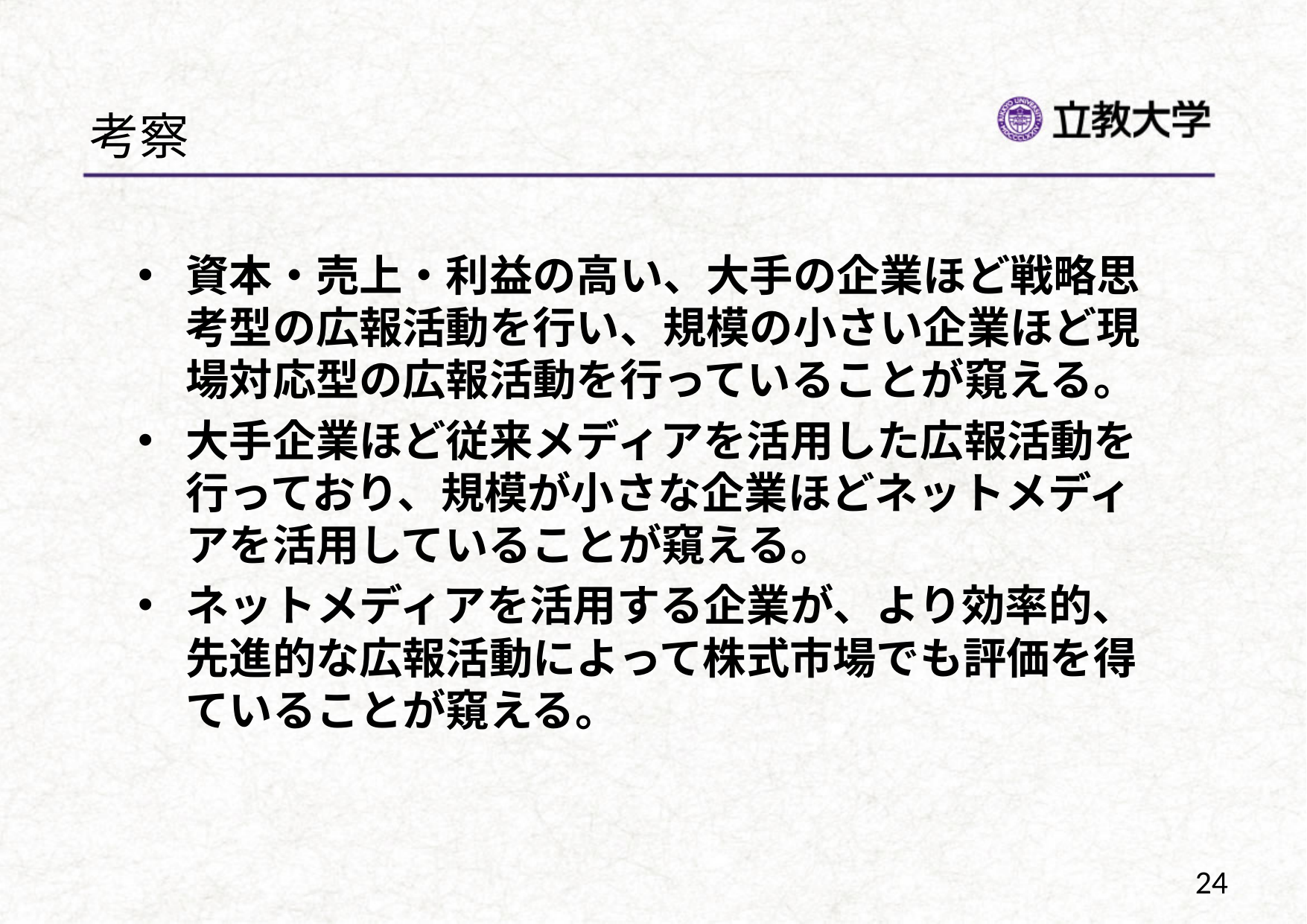

# 考察
資本・売上・利益の高い、大手の企業ほど戦略思考型の広報活動を行い、規模の小さい企業ほど現場対応型の広報活動を行っていることが窺える。
大手企業ほど従来メディアを活用した広報活動を行っており、規模が小さな企業ほどネットメディアを活用していることが窺える。
ネットメディアを活用する企業が、より効率的、先進的な広報活動によって株式市場でも評価を得ていることが窺える。
24